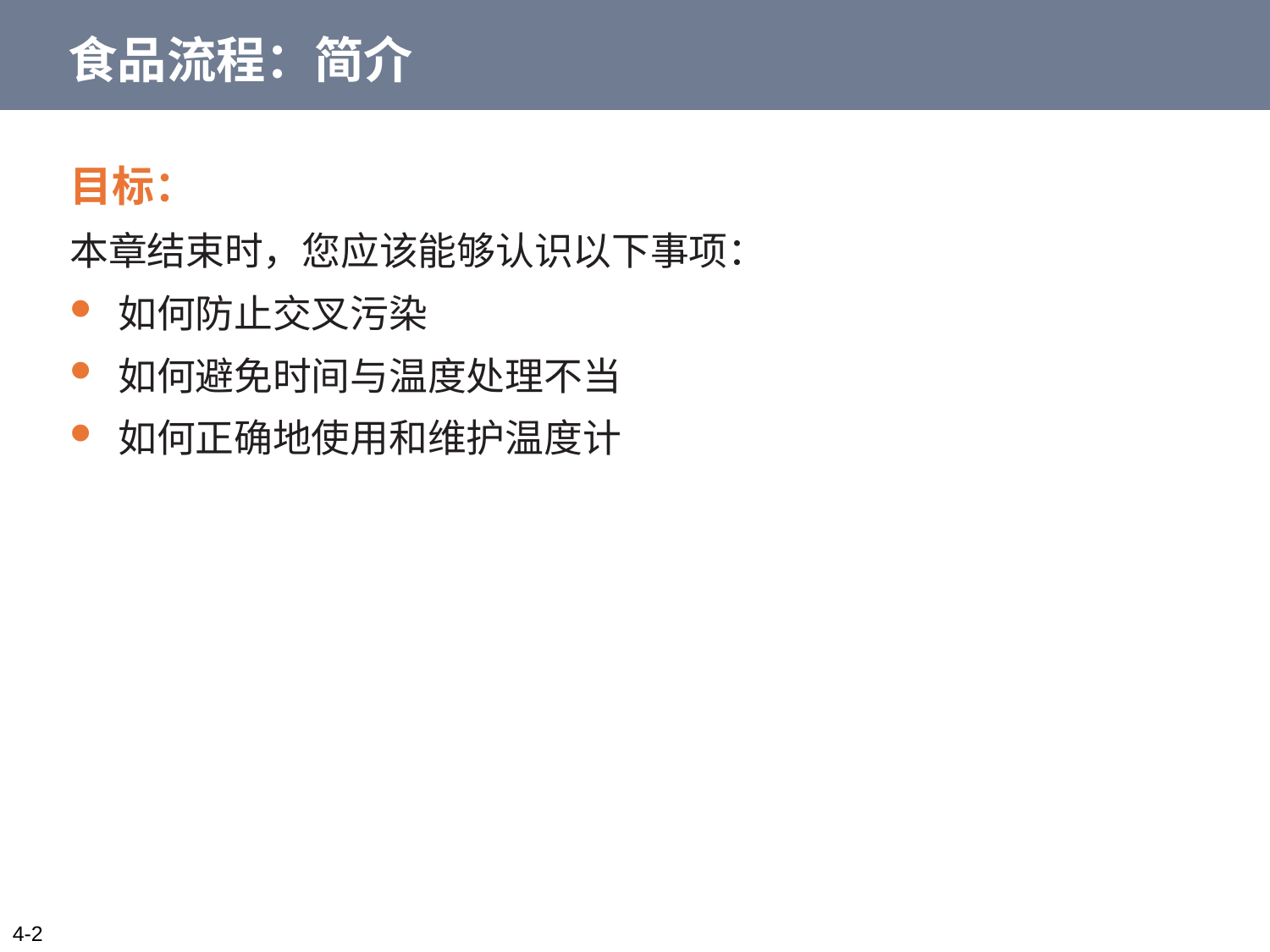

# 食品流程：简介
目标：
本章结束时，您应该能够认识以下事项：
如何防止交叉污染
如何避免时间与温度处理不当
如何正确地使用和维护温度计

4-2